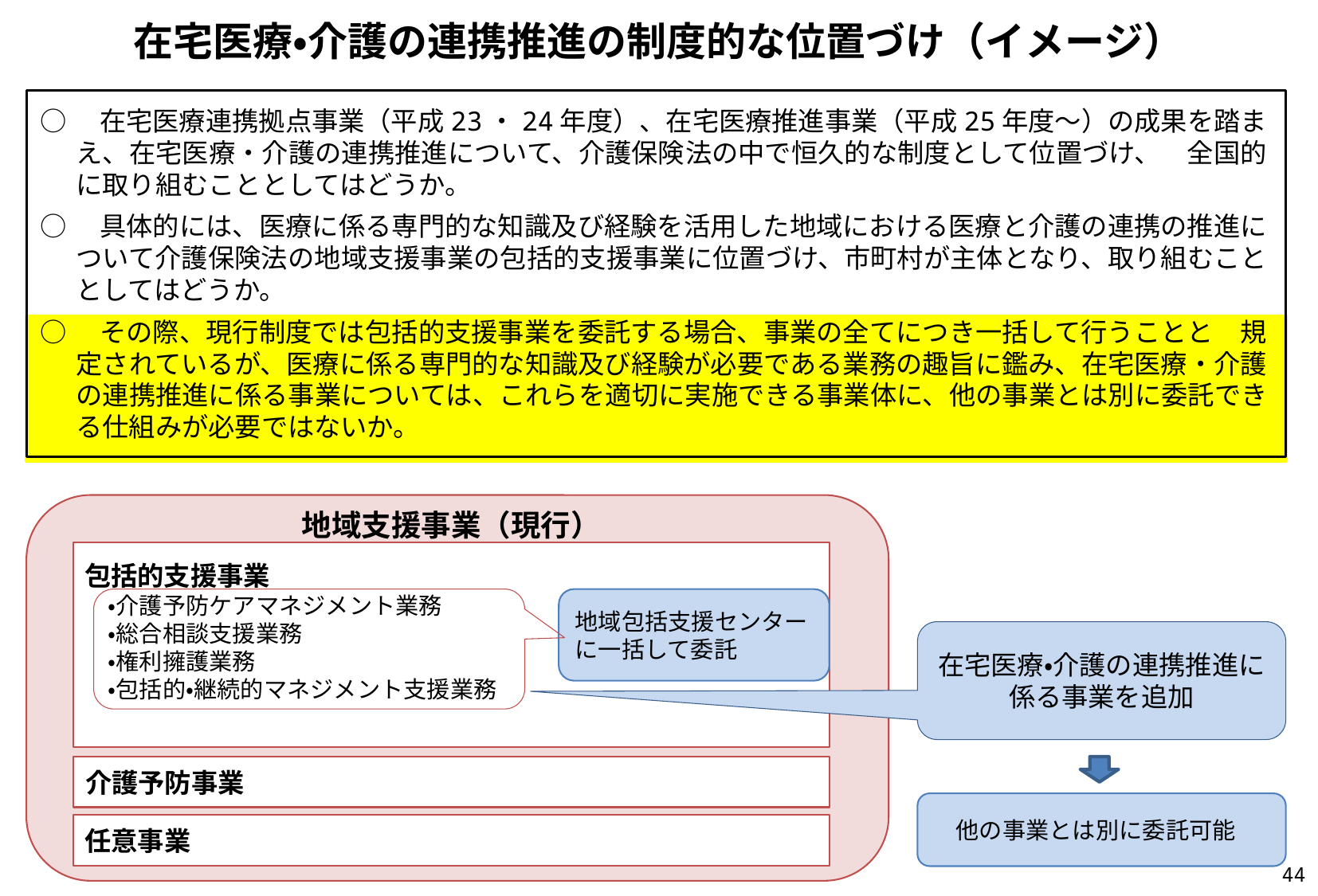

在宅医療・介護の連携推進の制度的な位置づけ（イメージ）
○　在宅医療連携拠点事業（平成23・24年度）、在宅医療推進事業（平成25年度～）の成果を踏まえ、在宅医療・介護の連携推進について、介護保険法の中で恒久的な制度として位置づけ、　全国的に取り組むこととしてはどうか。
○　具体的には、医療に係る専門的な知識及び経験を活用した地域における医療と介護の連携の推進について介護保険法の地域支援事業の包括的支援事業に位置づけ、市町村が主体となり、取り組むこととしてはどうか。
○　その際、現行制度では包括的支援事業を委託する場合、事業の全てにつき一括して行うことと　規定されているが、医療に係る専門的な知識及び経験が必要である業務の趣旨に鑑み、在宅医療・介護の連携推進に係る事業については、これらを適切に実施できる事業体に、他の事業とは別に委託できる仕組みが必要ではないか。

包括的支援事業
　・介護予防ケアマネジメント業務
　・総合相談支援業務
　・権利擁護業務
　・包括的・継続的マネジメント支援業務

介護予防事業
任意事業
地域支援事業（現行）

地域包括支援センターに一括して委託

在宅医療・介護の連携推進に係る事業を追加

　他の事業とは別に委託可能
44